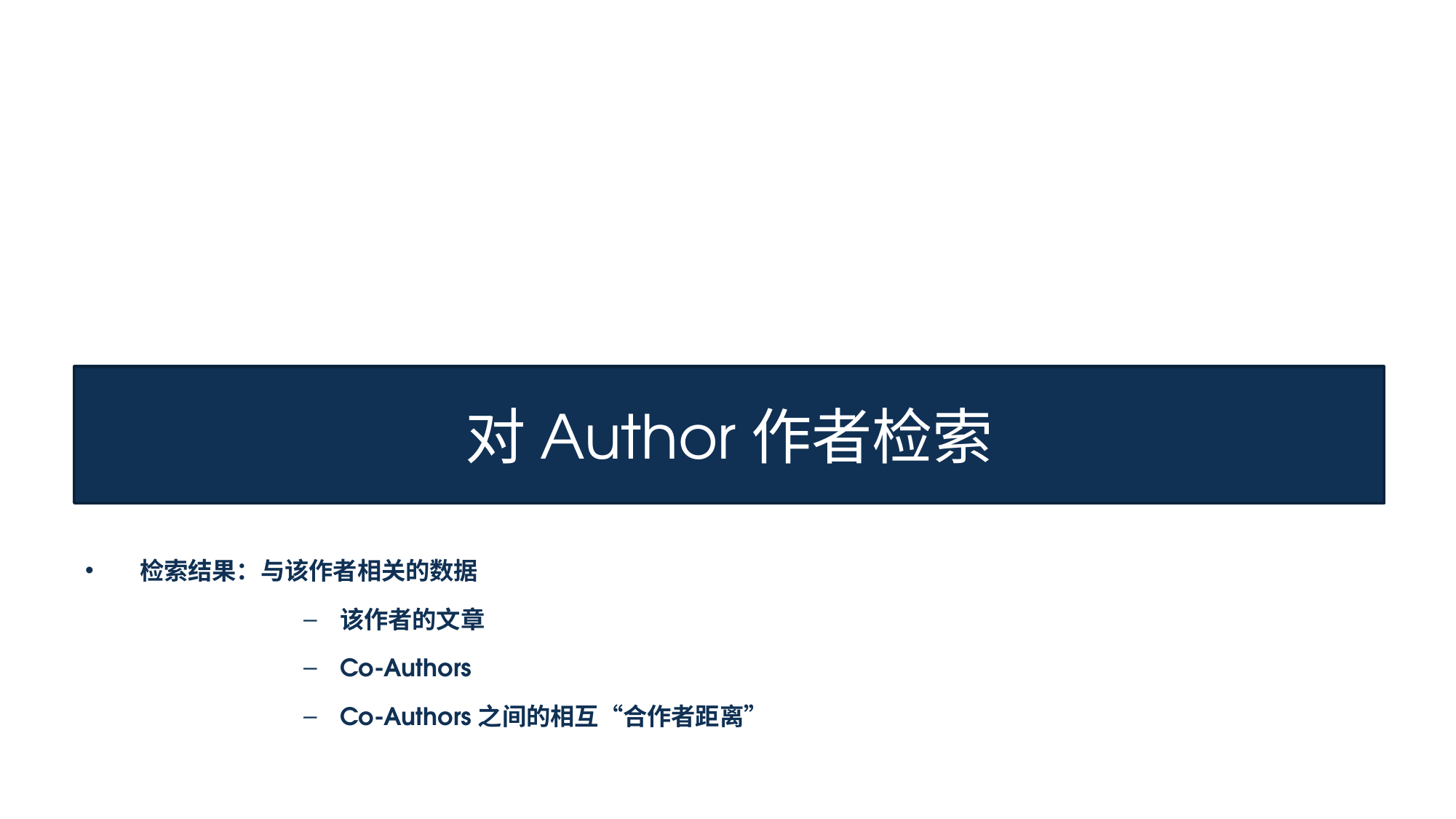

对Author作者检索
检索结果：与该作者相关的数据
该作者的文章
Co-Authors
Co-Authors之间的相互“合作者距离”